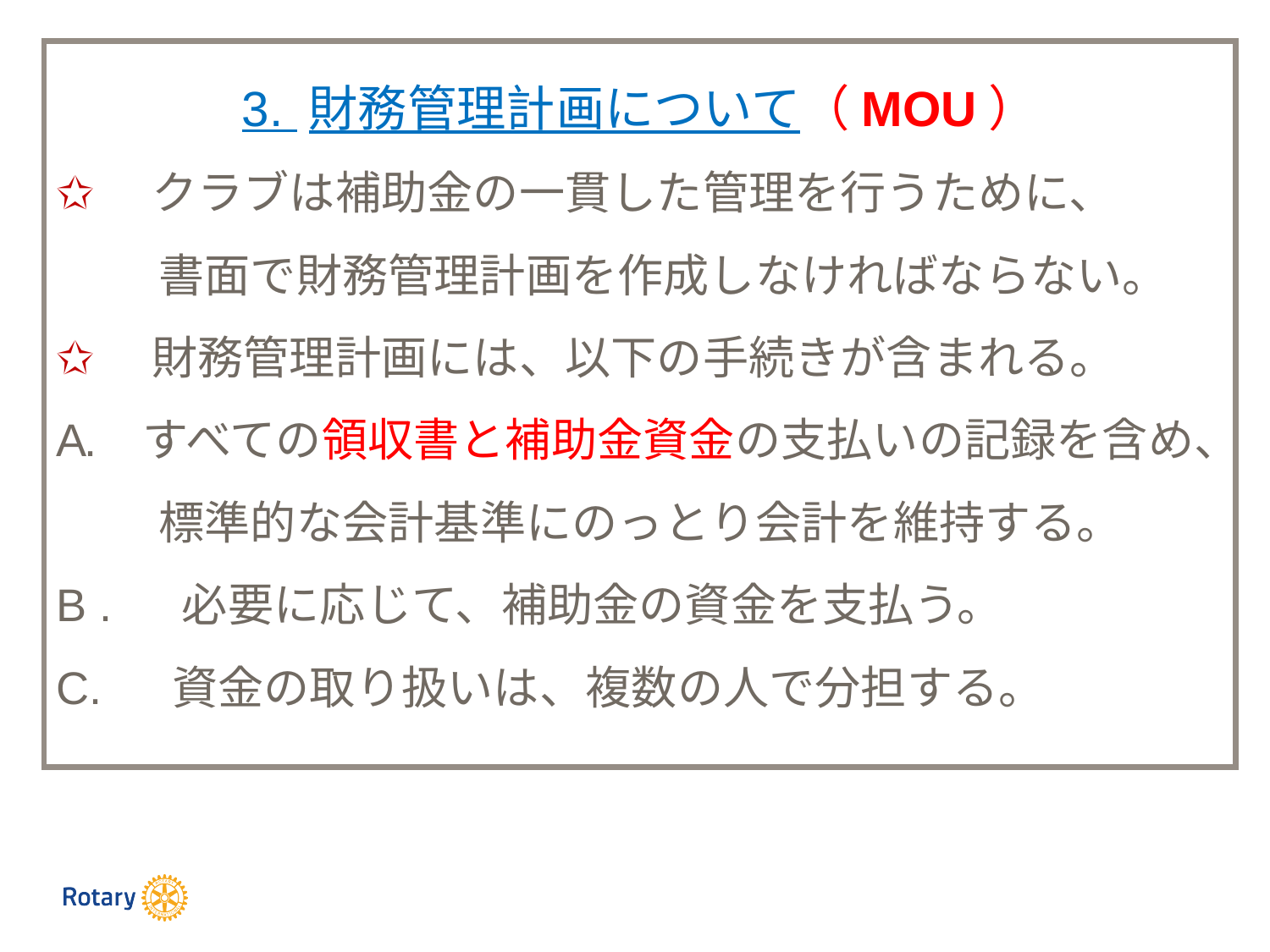

3. 財務管理計画について（MOU）
✩　クラブは補助金の一貫した管理を行うために、
　　 書面で財務管理計画を作成しなければならない。
✩　財務管理計画には、以下の手続きが含まれる。
　すべての領収書と補助金資金の支払いの記録を含め、
　　 標準的な会計基準にのっとり会計を維持する。
B . 　必要に応じて、補助金の資金を支払う。
C. 　資金の取り扱いは、複数の人で分担する。